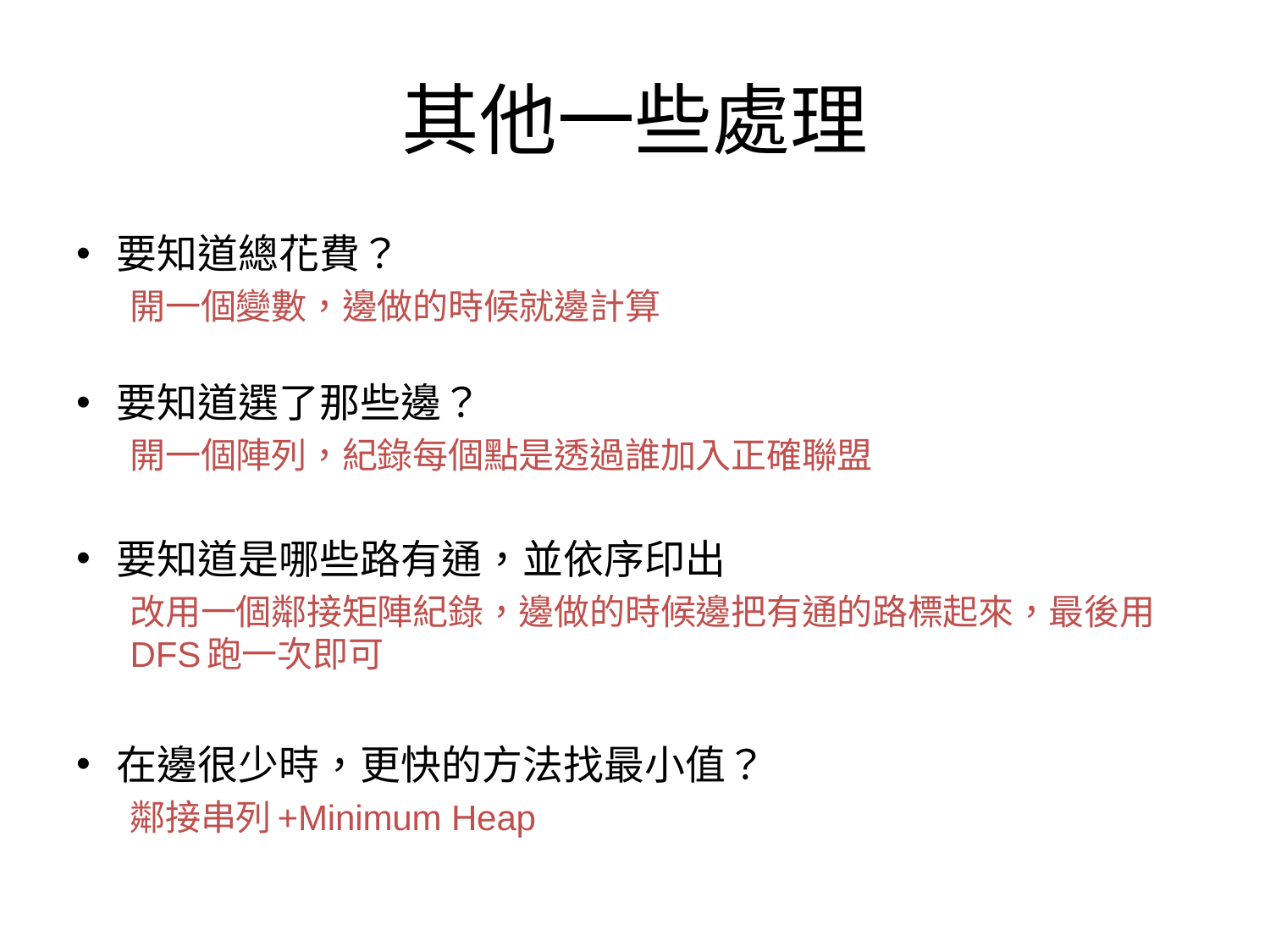

# 其他一些處理
要知道總花費？
開一個變數，邊做的時候就邊計算
要知道選了那些邊？
開一個陣列，紀錄每個點是透過誰加入正確聯盟

要知道是哪些路有通，並依序印出
改用一個鄰接矩陣紀錄，邊做的時候邊把有通的路標起來，最後用DFS跑一次即可

在邊很少時，更快的方法找最小值？
鄰接串列+Minimum Heap